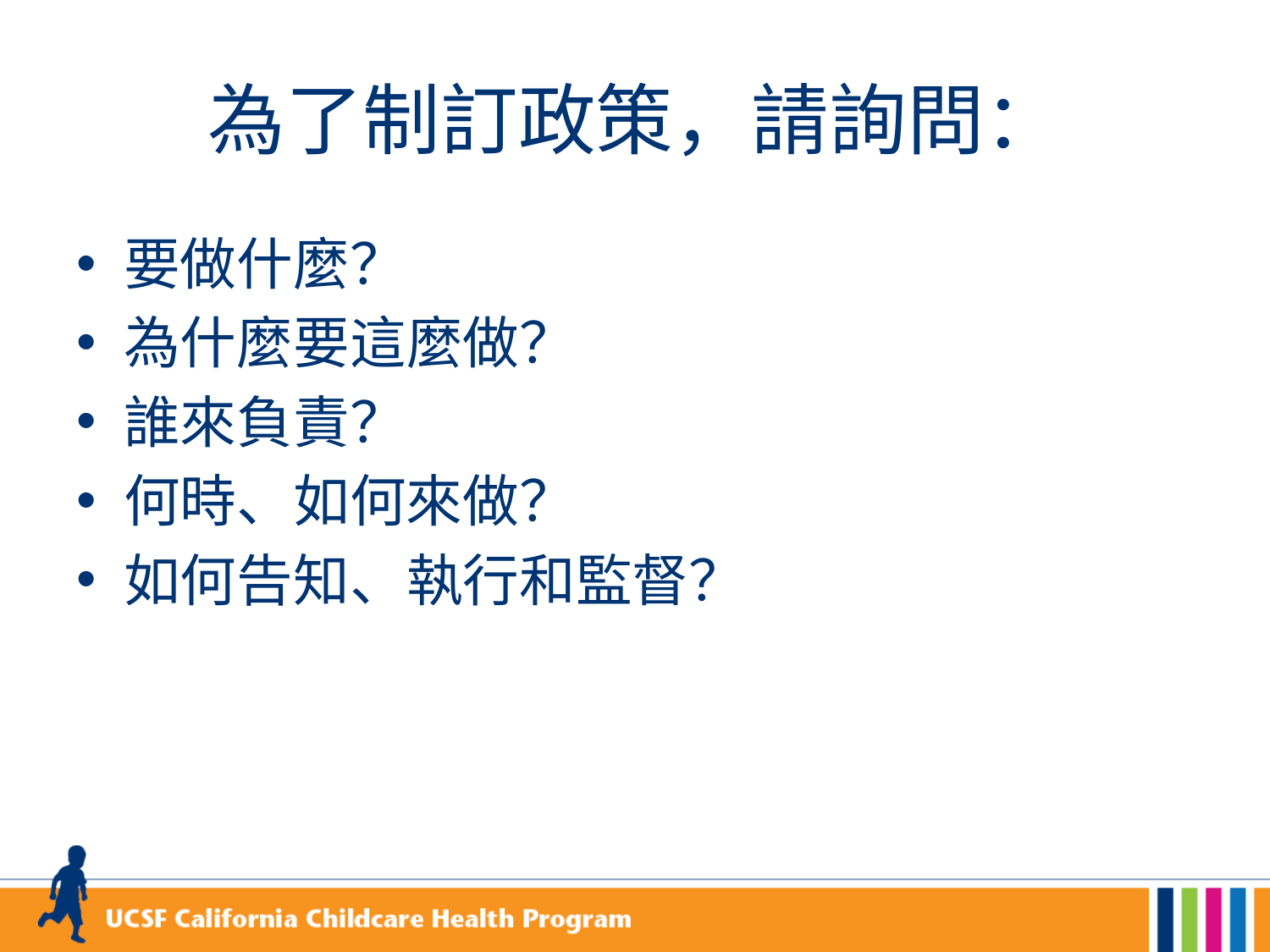

# 為了制訂政策，請詢問：
要做什麼？
為什麼要這麼做？
誰來負責？
何時、如何來做？
如何告知、執行和監督？